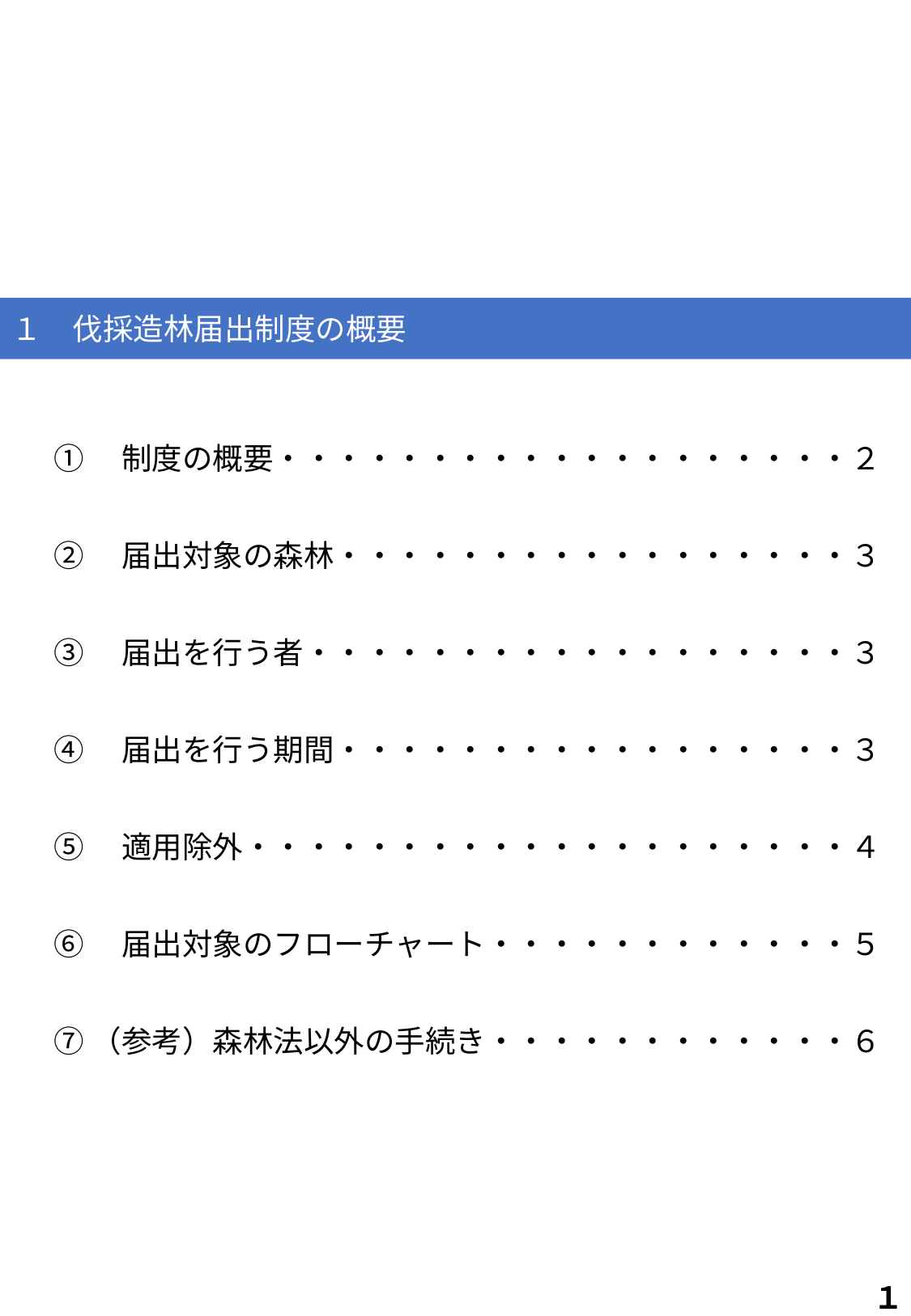

１　伐採造林届出制度の概要
①　制度の概要・・・・・・・・・・・・・・・・・・・２
②　届出対象の森林・・・・・・・・・・・・・・・・・３
③　届出を行う者・・・・・・・・・・・・・・・・・・３
④　届出を行う期間・・・・・・・・・・・・・・・・・３
⑤　適用除外・・・・・・・・・・・・・・・・・・・・４
⑥　届出対象のフローチャート・・・・・・・・・・・・５
⑦（参考）森林法以外の手続き・・・・・・・・・・・・６
１